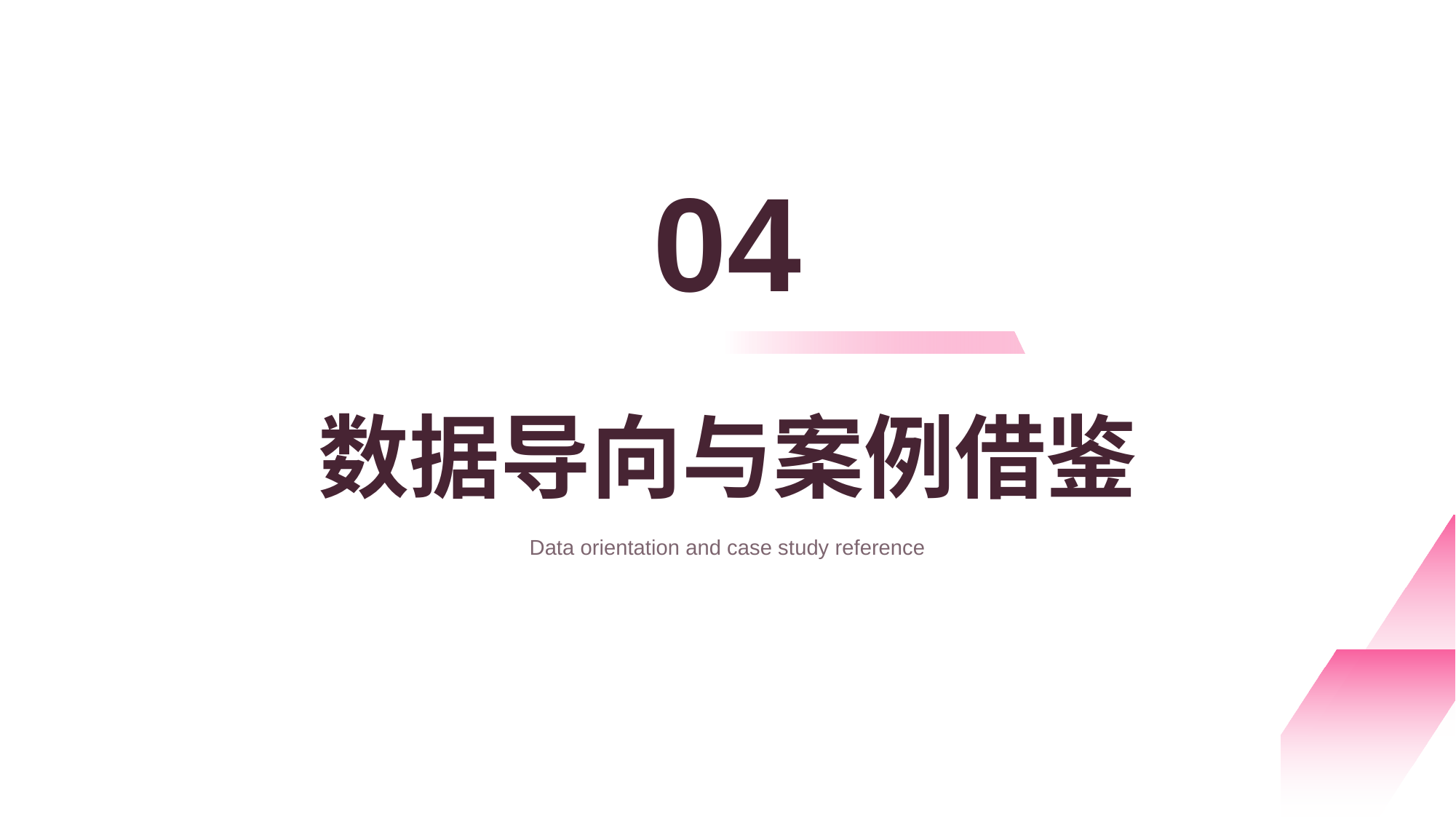

04

数据导向与案例借鉴

Data orientation and case study reference